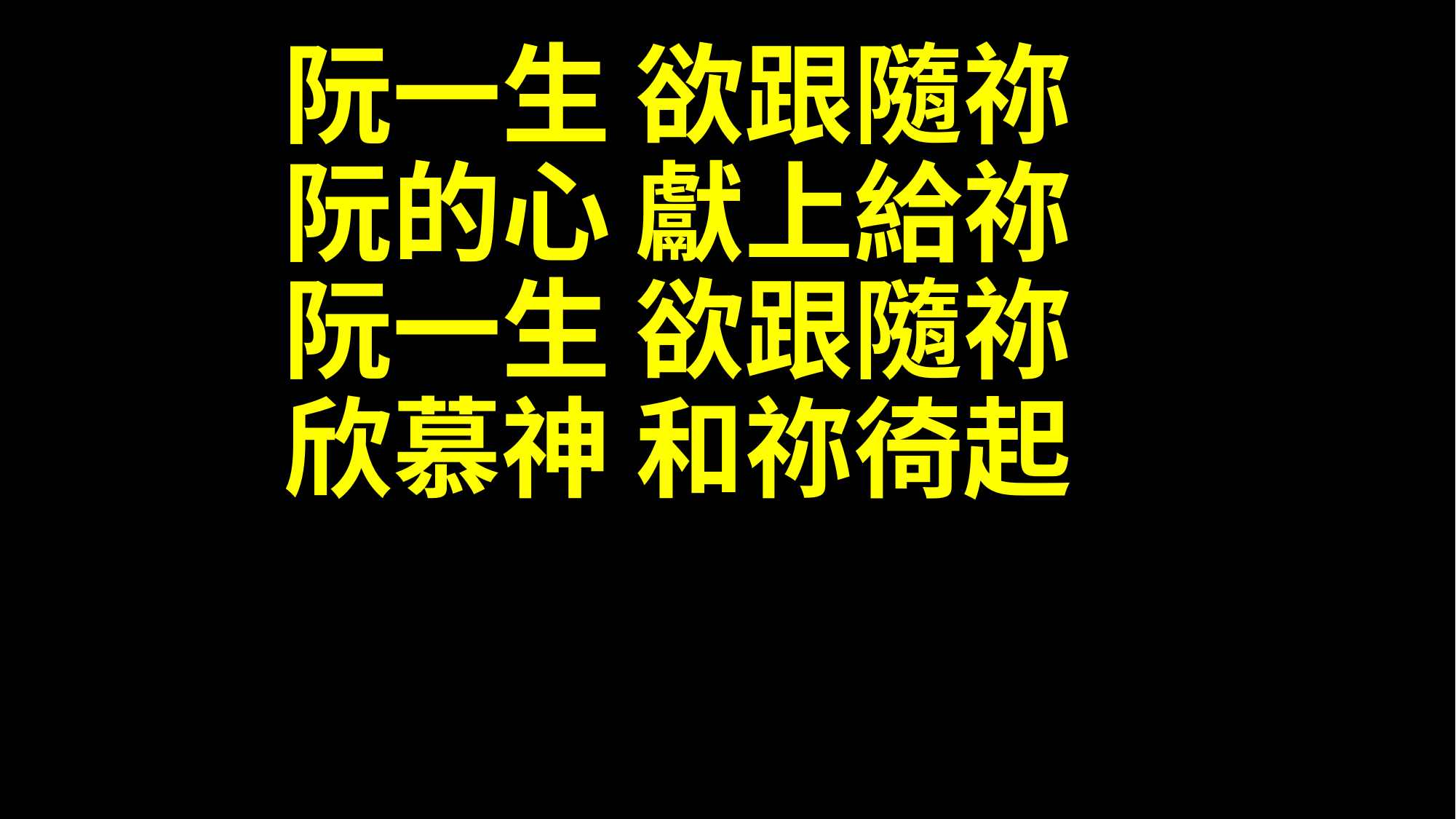

# 阮一生 欲跟隨祢 阮的心 獻上給祢 阮一生 欲跟隨祢 欣慕神 和祢徛起